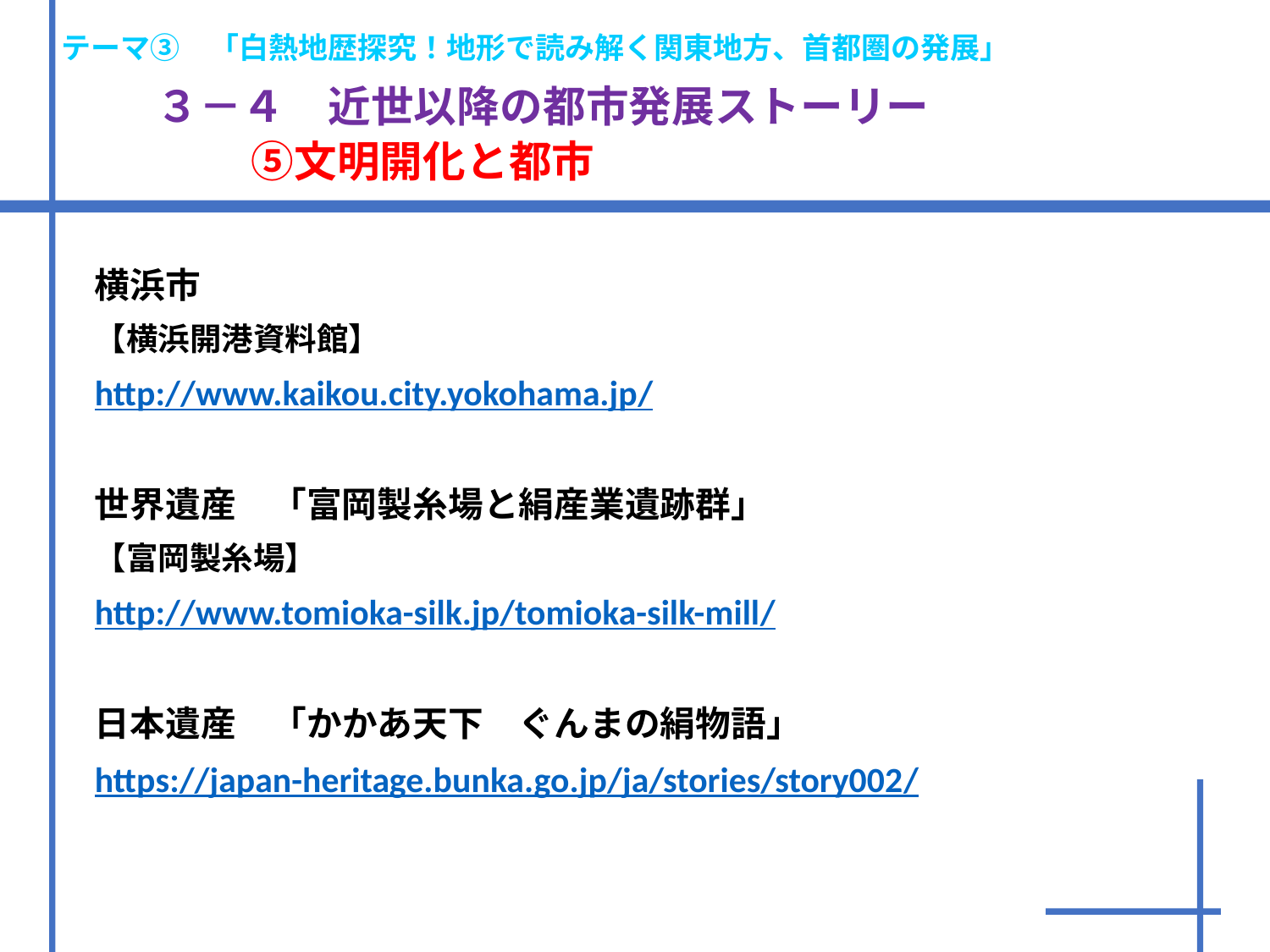

テーマ③　「白熱地歴探究！地形で読み解く関東地方、首都圏の発展」
　　３－４　近世以降の都市発展ストーリー　　　　
　　　　⑤文明開化と都市

横浜市
【横浜開港資料館】
http://www.kaikou.city.yokohama.jp/

世界遺産　「富岡製糸場と絹産業遺跡群」
【富岡製糸場】
http://www.tomioka-silk.jp/tomioka-silk-mill/

日本遺産　「かかあ天下　ぐんまの絹物語」
https://japan-heritage.bunka.go.jp/ja/stories/story002/